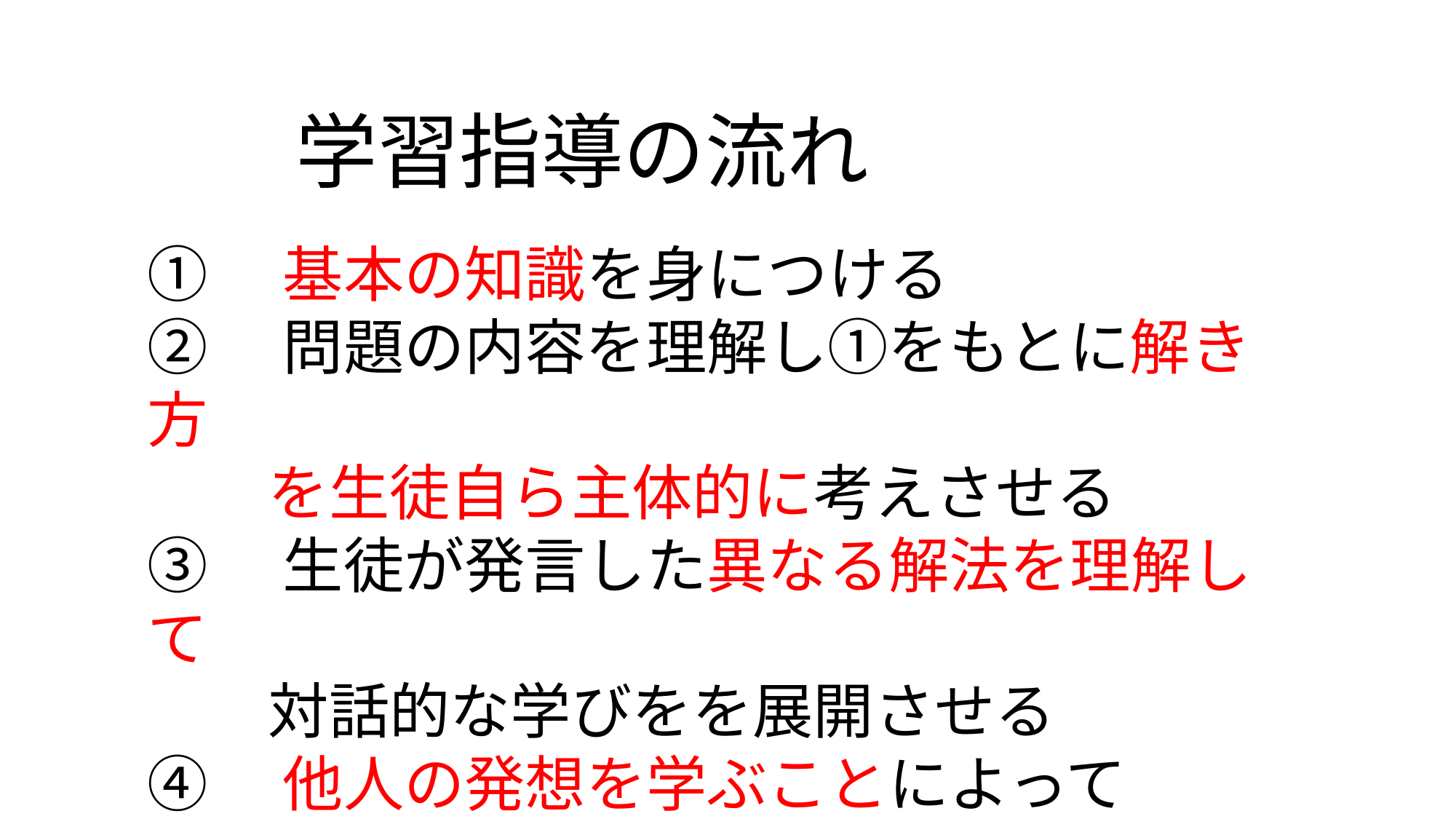

学習指導の流れ
①　基本の知識を身につける
②　問題の内容を理解し①をもとに解き方
　　を生徒自ら主体的に考えさせる
③　生徒が発言した異なる解法を理解して
　　対話的な学びをを展開させる
④　他人の発想を学ぶことによって
　　深い学びに発展させる